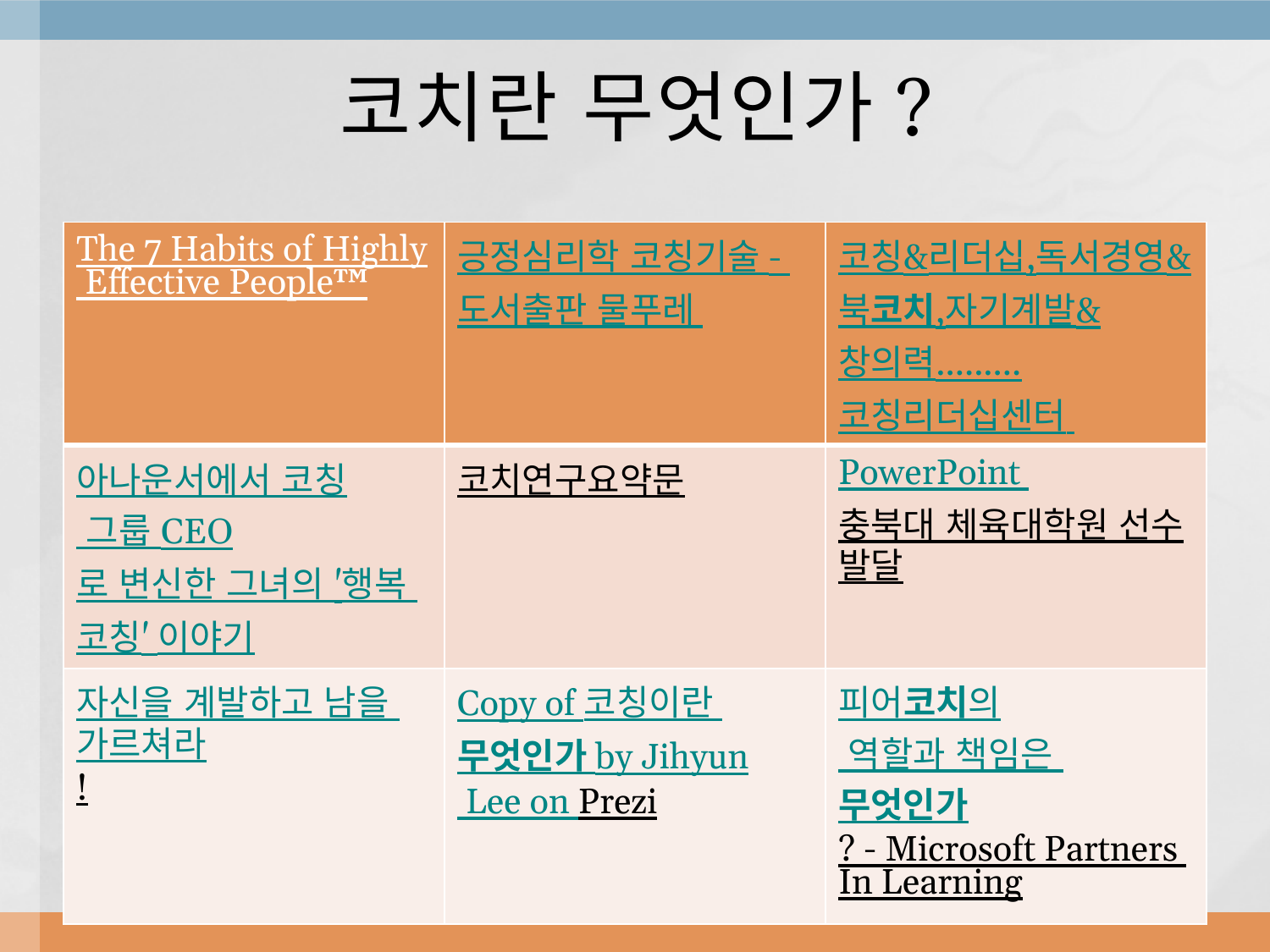

# 코치란 무엇인가?
| The 7 Habits of Highly Effective People™ | 긍정심리학 코칭기술 - 도서출판 물푸레 | 코칭&리더십,독서경영&북코치,자기계발&창의력.........코칭리더십센터 |
| --- | --- | --- |
| 아나운서에서 코칭 그룹 CEO로 변신한 그녀의 '행복 코칭' 이야기 | 코치연구요약문 | PowerPoint 충북대 체육대학원 선수발달 |
| 자신을 계발하고 남을 가르쳐라! | Copy of 코칭이란 무엇인가 by Jihyun Lee on Prezi | 피어코치의 역할과 책임은 무엇인가? - Microsoft Partners In Learning |